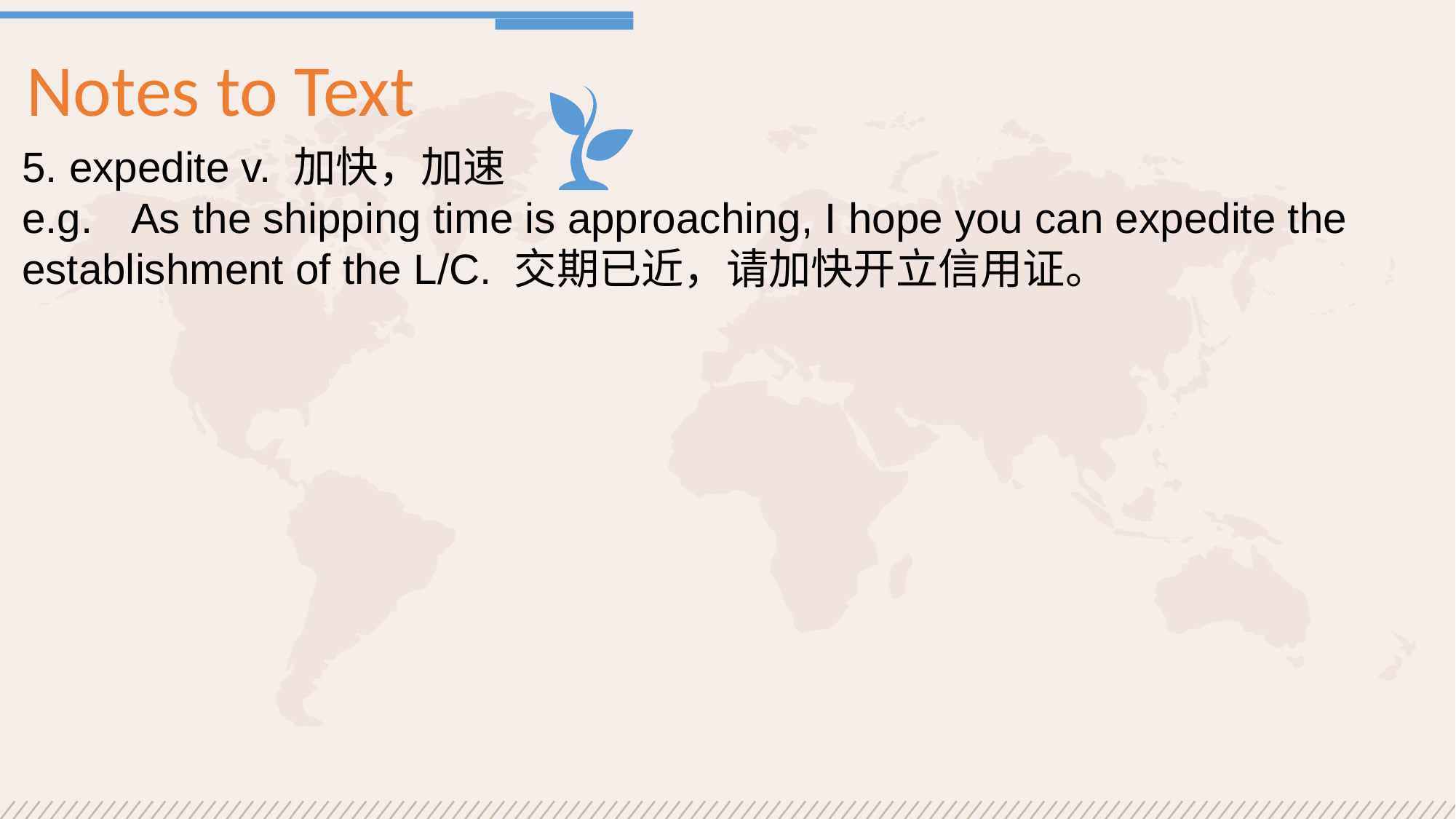

Notes to Text

5. expedite v. 加快，加速
e.g.	As the shipping time is approaching, I hope you can expedite the establishment of the L/C. 交期已近，请加快开立信用证。